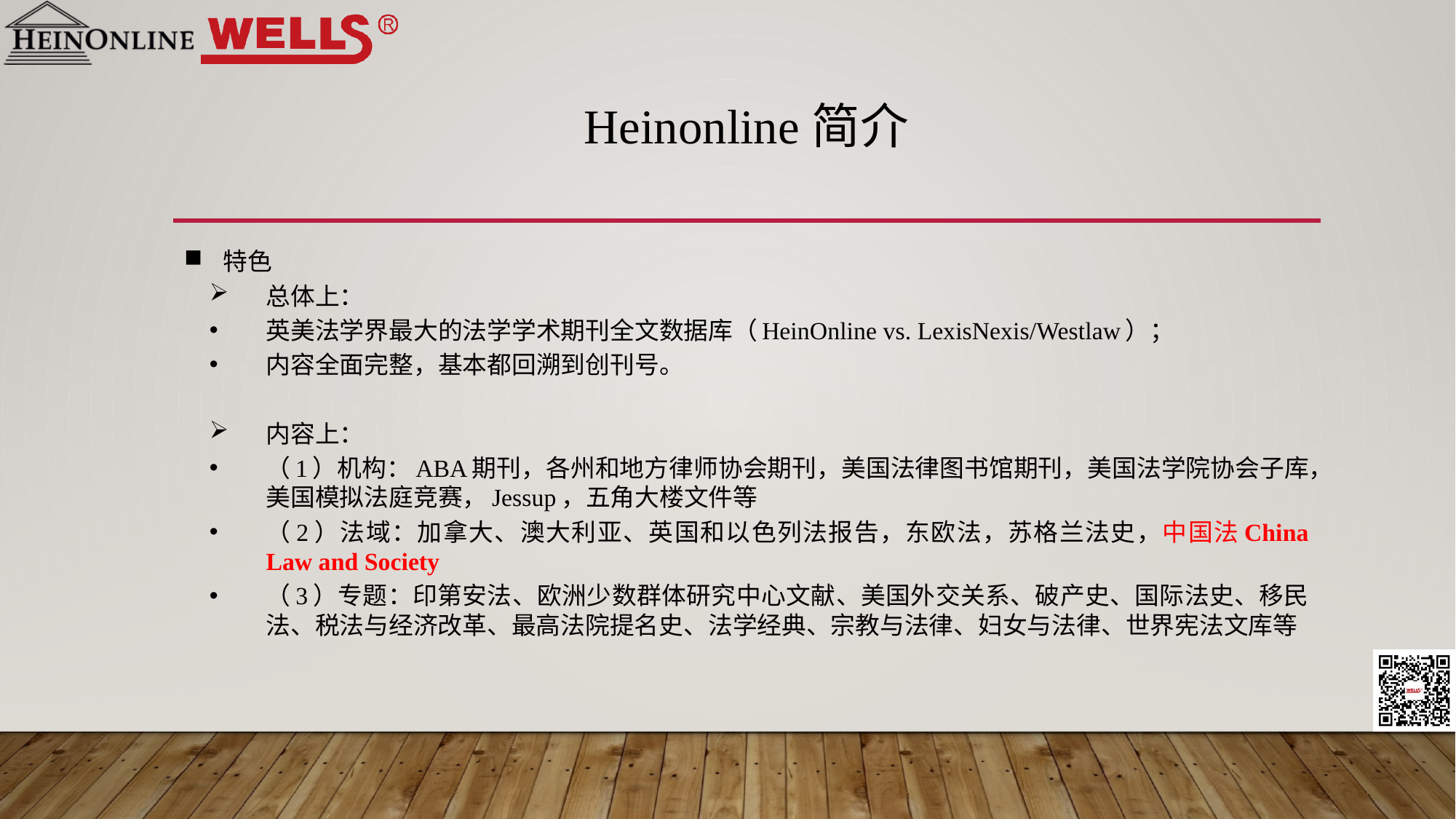

# Heinonline简介
特色
总体上：
英美法学界最大的法学学术期刊全文数据库（HeinOnline vs. LexisNexis/Westlaw）；
内容全面完整，基本都回溯到创刊号。

内容上：
（1）机构：ABA期刊，各州和地方律师协会期刊，美国法律图书馆期刊，美国法学院协会子库，美国模拟法庭竞赛，Jessup，五角大楼文件等
（2）法域：加拿大、澳大利亚、英国和以色列法报告，东欧法，苏格兰法史，中国法China Law and Society
（3）专题：印第安法、欧洲少数群体研究中心文献、美国外交关系、破产史、国际法史、移民法、税法与经济改革、最高法院提名史、法学经典、宗教与法律、妇女与法律、世界宪法文库等